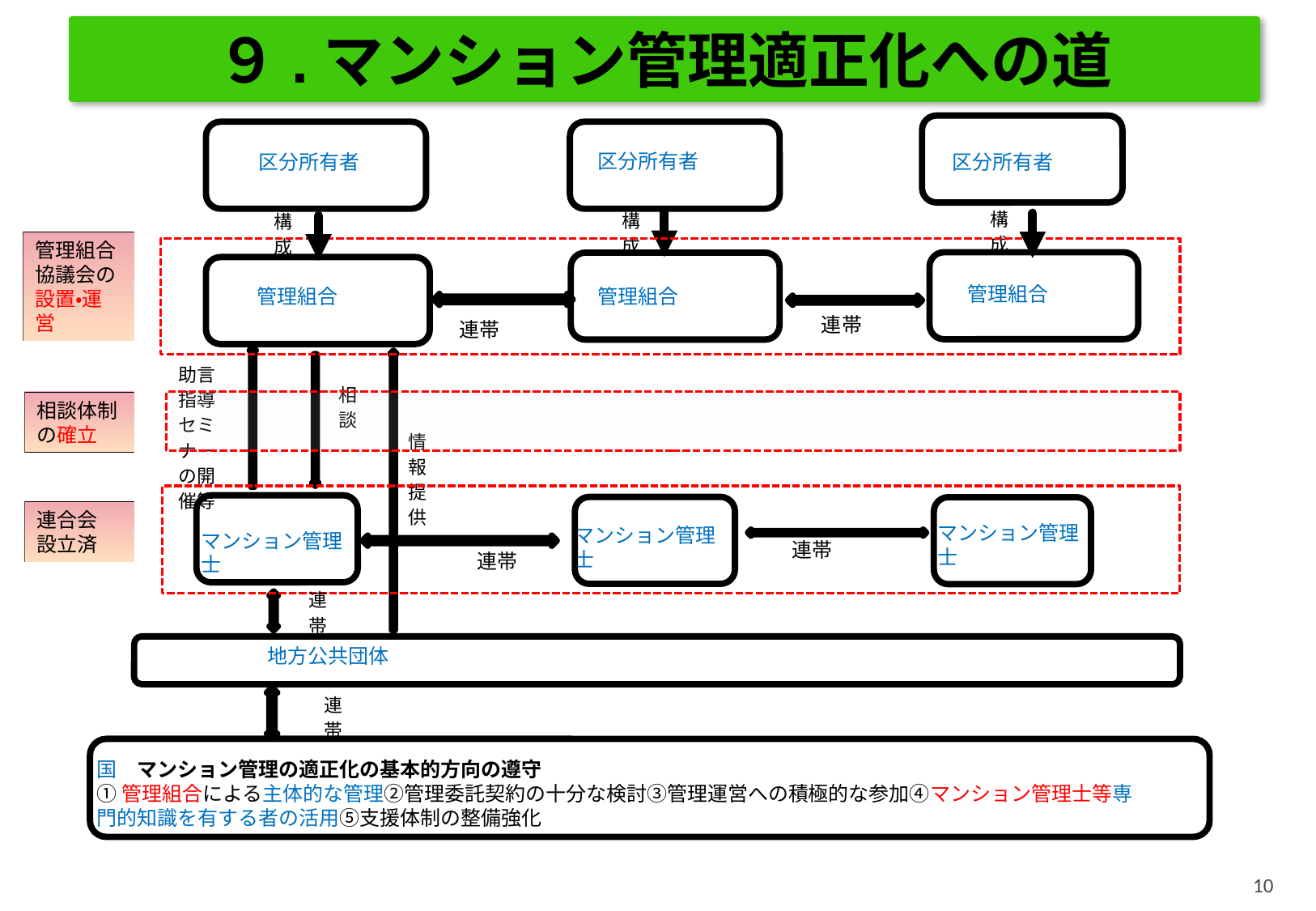

９.マンション管理適正化への道

区分所有者
区分所有者
区分所有者
構成

構成

構成

管理組合協議会の設置・運営

管理組合
管理組合
管理組合

連帯
連帯

助言指導セミナーの開催等

相談

相談体制の確立

情報提供

連合会
設立済
マンション管理士
マンション管理士
マンション管理士

連帯

連帯
連帯

地方公共団体
連帯

国　マンション管理の適正化の基本的方向の遵守
①管理組合による主体的な管理②管理委託契約の十分な検討③管理運営への積極的な参加④マンション管理士等専門的知識を有する者の活用⑤支援体制の整備強化
10